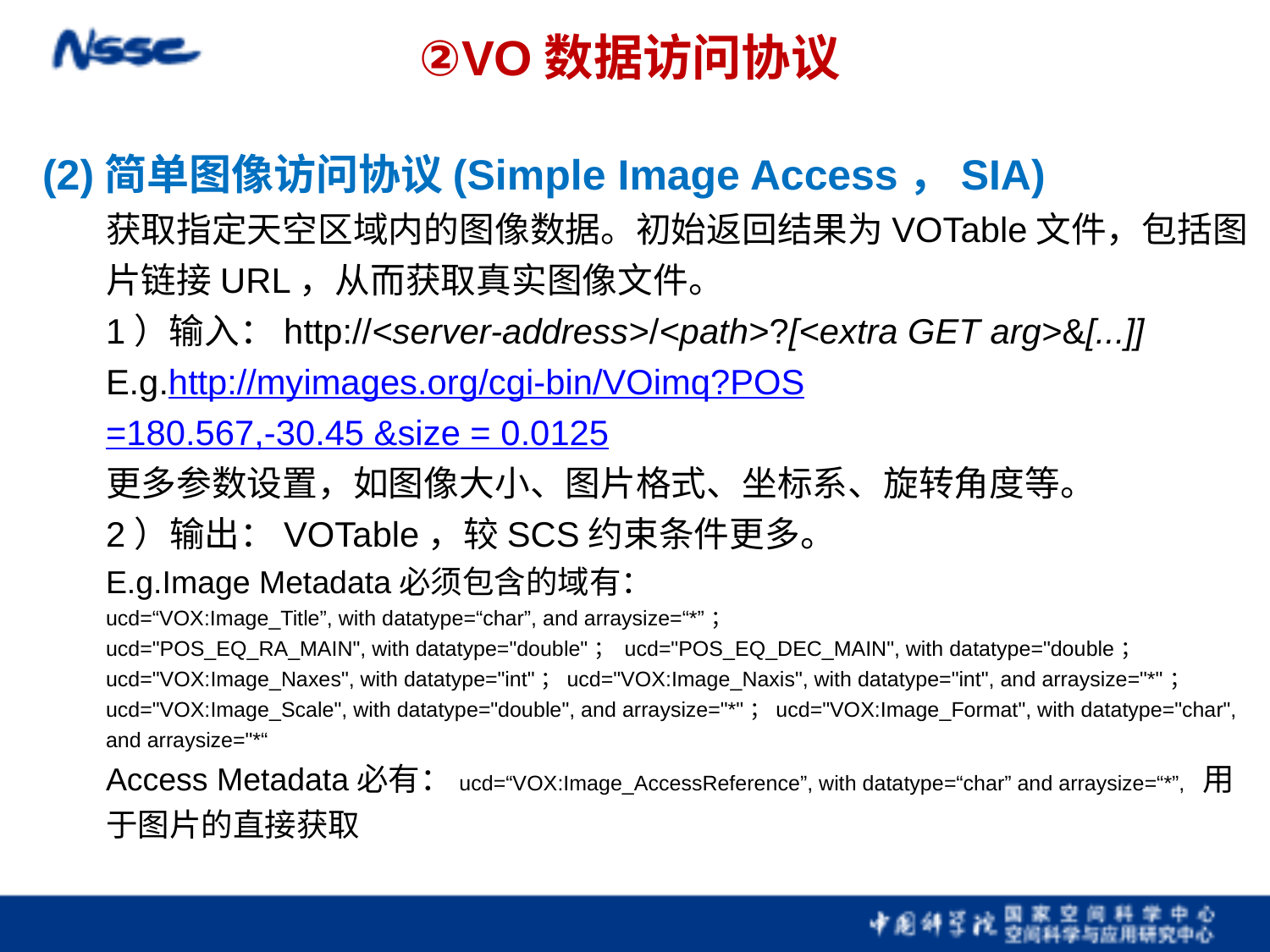

②VO数据访问协议

(2)简单图像访问协议(Simple Image Access，SIA)
获取指定天空区域内的图像数据。初始返回结果为VOTable文件，包括图片链接URL，从而获取真实图像文件。
1）输入：http://<server-address>/<path>?[<extra GET arg>&[...]]
E.g.http://myimages.org/cgi-bin/VOimq?POS=180.567,-30.45 &size = 0.0125
更多参数设置，如图像大小、图片格式、坐标系、旋转角度等。
2）输出：VOTable，较SCS约束条件更多。
E.g.Image Metadata必须包含的域有：
ucd=“VOX:Image_Title”, with datatype=“char”, and arraysize=“*”；
ucd="POS_EQ_RA_MAIN", with datatype="double"； ucd="POS_EQ_DEC_MAIN", with datatype="double；
ucd="VOX:Image_Naxes", with datatype="int"；ucd="VOX:Image_Naxis", with datatype="int", and arraysize="*"；
ucd="VOX:Image_Scale", with datatype="double", and arraysize="*"；ucd="VOX:Image_Format", with datatype="char", and arraysize="*“
Access Metadata必有：ucd=“VOX:Image_AccessReference”, with datatype=“char” and arraysize=“*”, 用于图片的直接获取